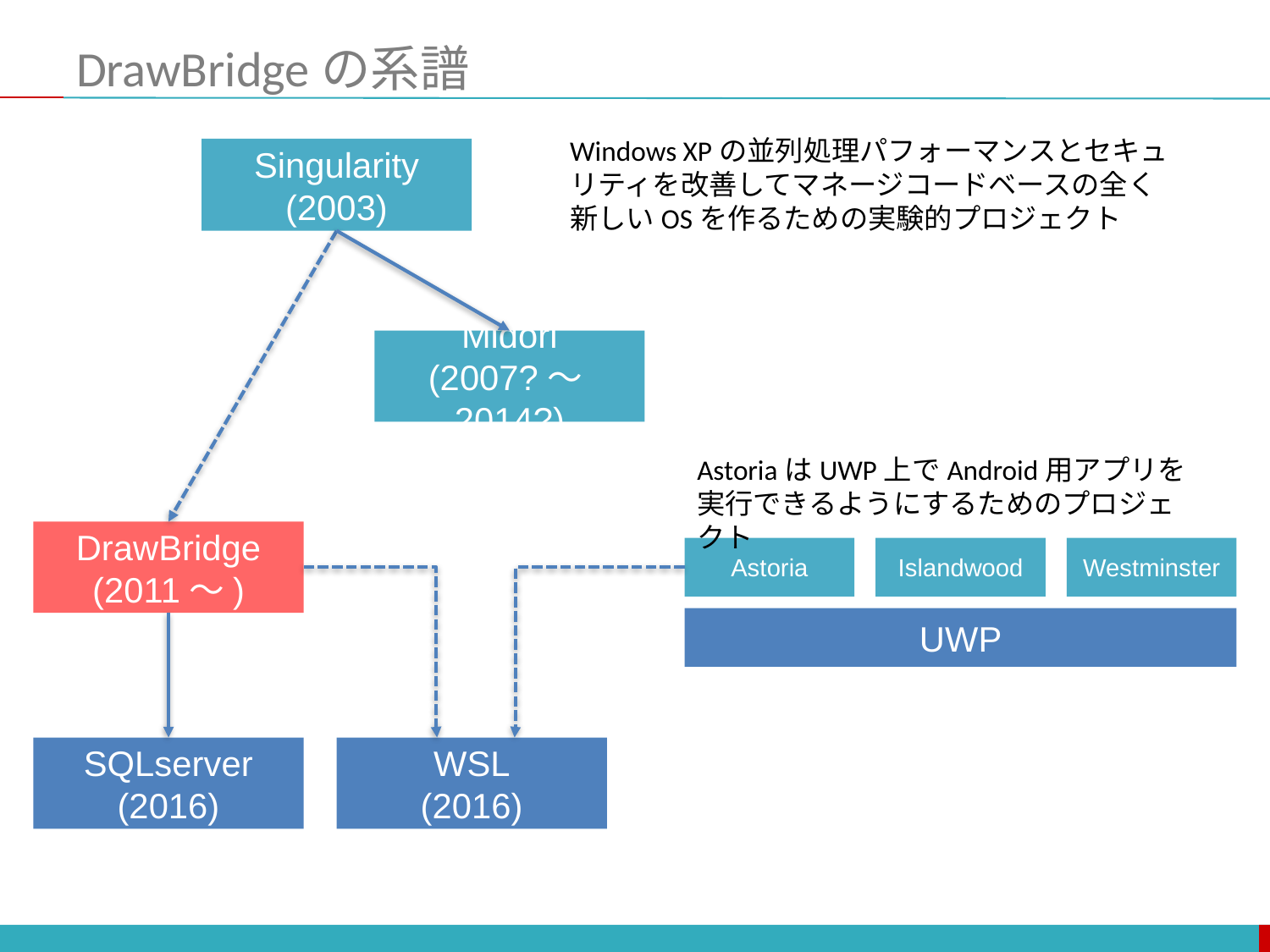

# DrawBridgeの系譜
Windows XPの並列処理パフォーマンスとセキュリティを改善してマネージコードベースの全く新しいOSを作るための実験的プロジェクト
Singularity
(2003)
Midori
(2007?～2014?)
AstoriaはUWP上でAndroid用アプリを実行できるようにするためのプロジェクト
DrawBridge
(2011～)
Astoria
Islandwood
Westminster
UWP
SQLserver
(2016)
WSL
(2016)